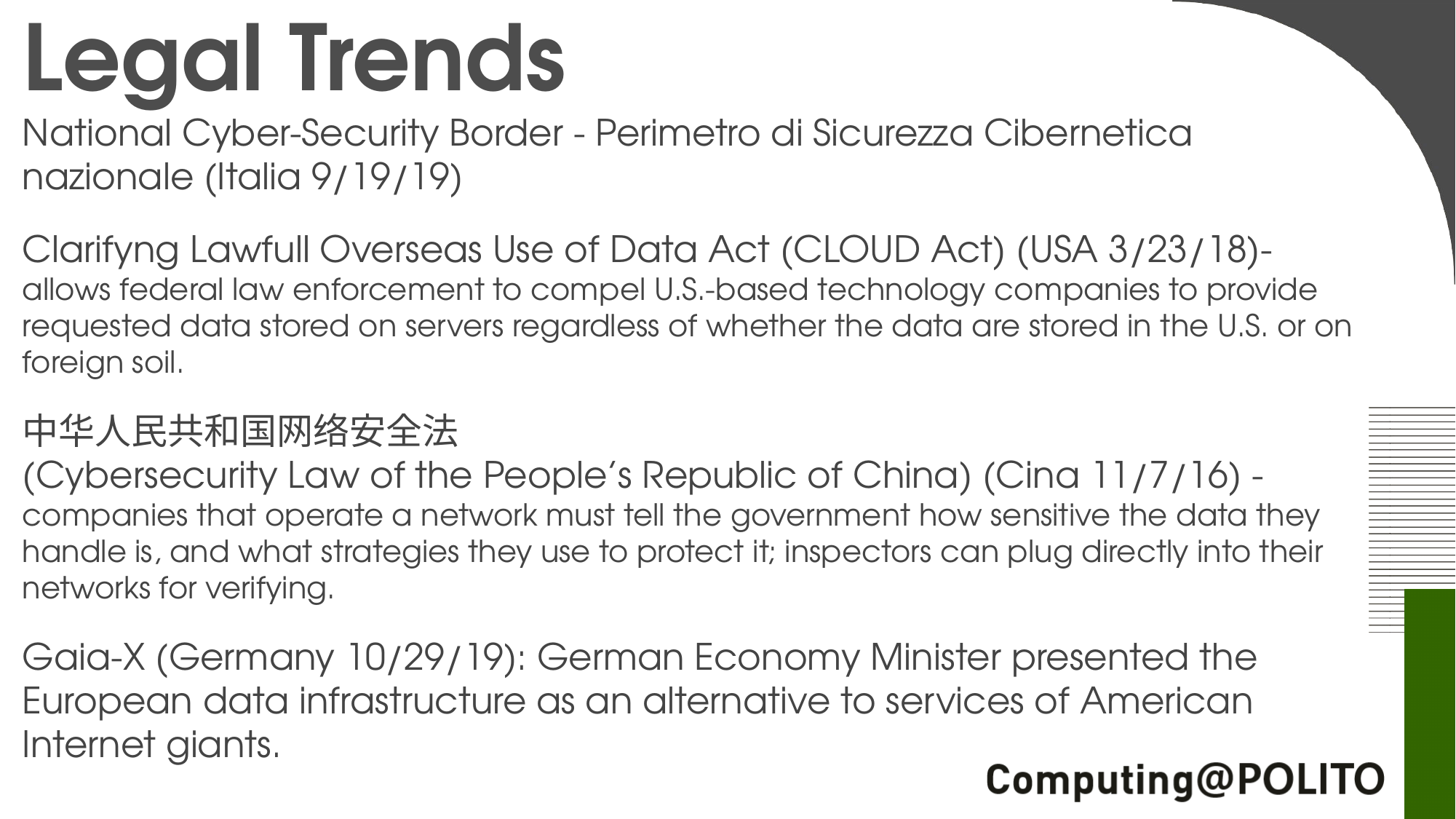

Legal Trends
National Cyber-Security Border - Perimetro di Sicurezza Cibernetica nazionale (Italia 9/19/19)

Clarifyng Lawfull Overseas Use of Data Act (CLOUD Act) (USA 3/23/18)-  allows federal law enforcement to compel U.S.-based technology companies to provide requested data stored on servers regardless of whether the data are stored in the U.S. or on foreign soil.

中华人民共和国网络安全法
(Cybersecurity Law of the People’s Republic of China) (Cina 11/7/16) -  companies that operate a network must tell the government how sensitive the data they handle is, and what strategies they use to protect it; inspectors can plug directly into their networks for verifying.

Gaia-X (Germany 10/29/19): German Economy Minister presented the European data infrastructure as an alternative to services of American Internet giants.